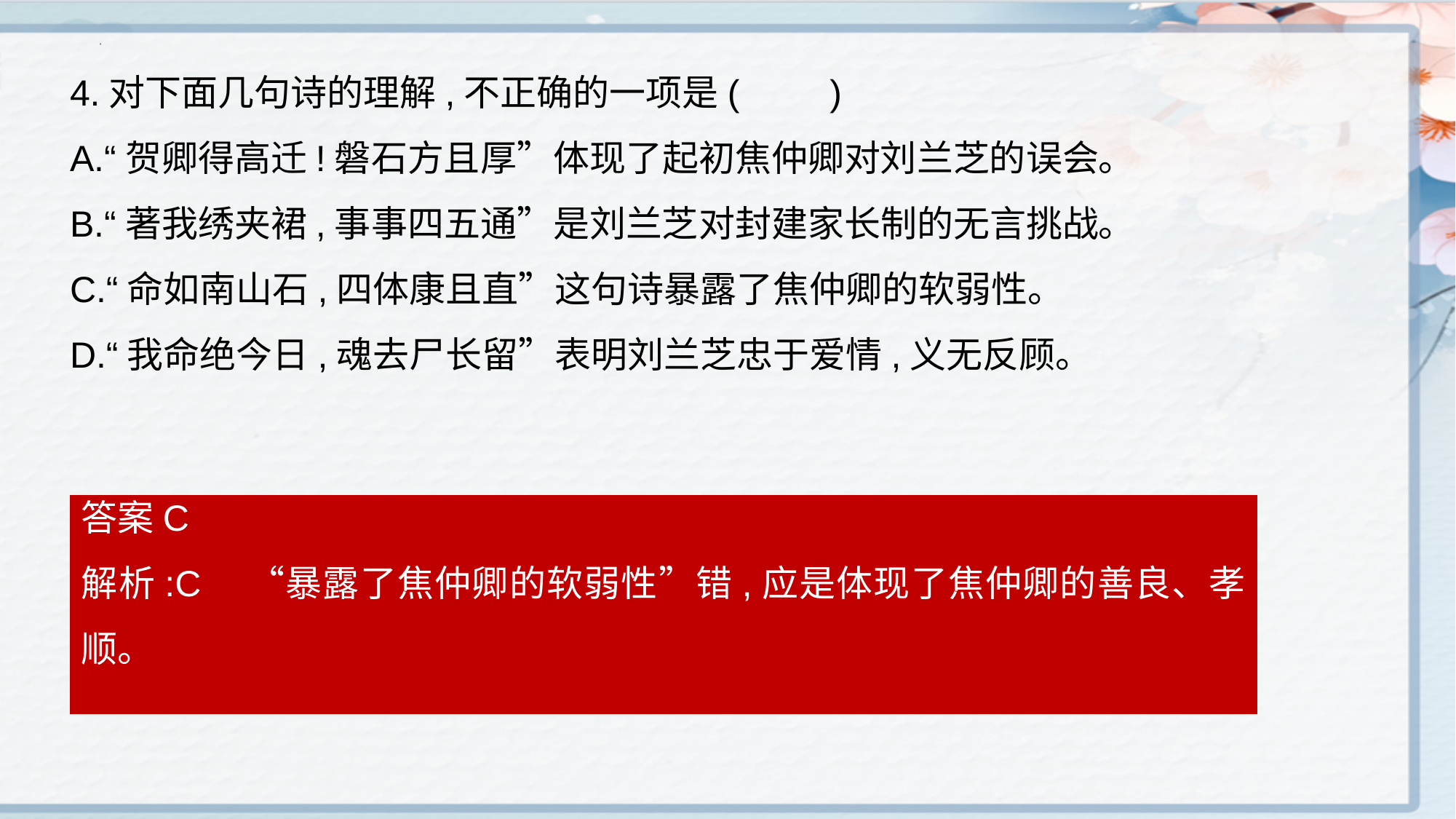

4.对下面几句诗的理解,不正确的一项是(　　)
A.“贺卿得高迁!磐石方且厚”体现了起初焦仲卿对刘兰芝的误会。
B.“著我绣夹裙,事事四五通”是刘兰芝对封建家长制的无言挑战。
C.“命如南山石,四体康且直”这句诗暴露了焦仲卿的软弱性。
D.“我命绝今日,魂去尸长留”表明刘兰芝忠于爱情,义无反顾。

答案C
解析:C　“暴露了焦仲卿的软弱性”错,应是体现了焦仲卿的善良、孝顺。